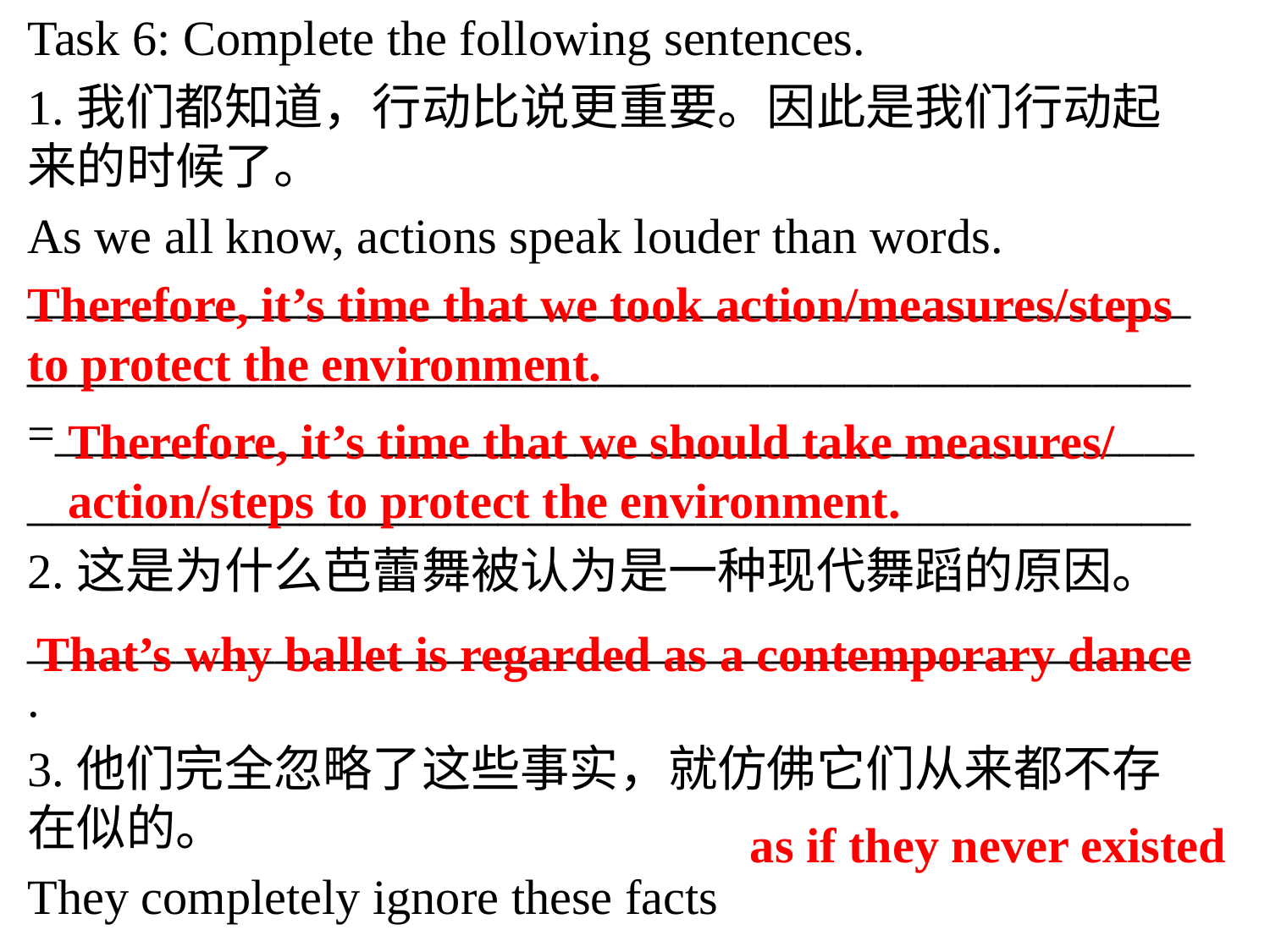

Task 6: Complete the following sentences.
1.我们都知道，行动比说更重要。因此是我们行动起来的时候了。
As we all know, actions speak louder than words. _______________________________________________
_______________________________________________
=______________________________________________
_______________________________________________
2.这是为什么芭蕾舞被认为是一种现代舞蹈的原因。
_______________________________________________.
3.他们完全忽略了这些事实，就仿佛它们从来都不存在似的。
They completely ignore these facts ___________________.

Therefore, it’s time that we took action/measures/steps
to protect the environment.
Therefore, it’s time that we should take measures/
action/steps to protect the environment.
That’s why ballet is regarded as a contemporary dance
as if they never existed